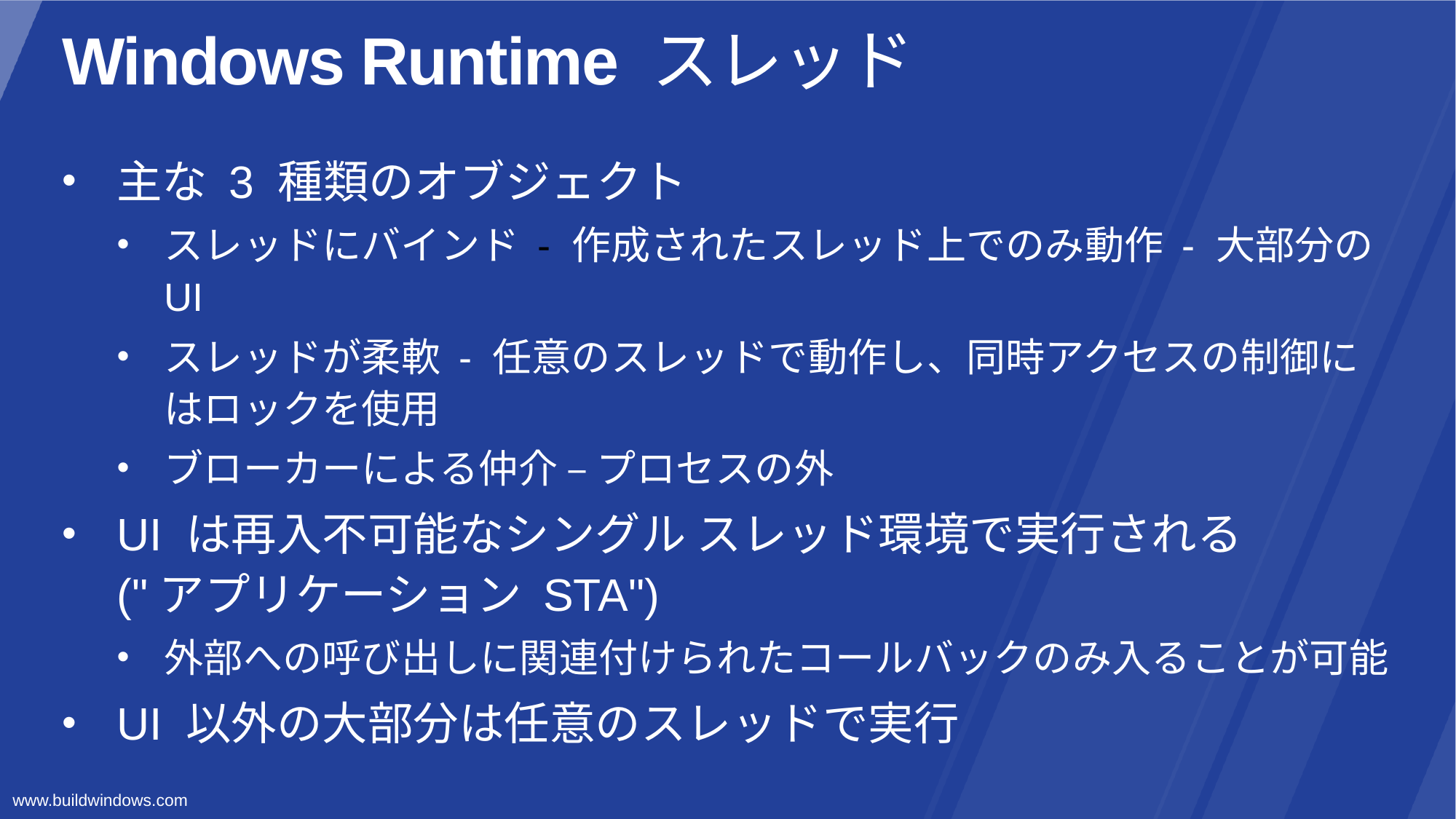

# Windows Runtime スレッド
主な 3 種類のオブジェクト
スレッドにバインド - 作成されたスレッド上でのみ動作 - 大部分の UI
スレッドが柔軟 - 任意のスレッドで動作し、同時アクセスの制御にはロックを使用
ブローカーによる仲介 – プロセスの外
UI は再入不可能なシングル スレッド環境で実行される
("アプリケーション STA")
外部への呼び出しに関連付けられたコールバックのみ入ることが可能
UI 以外の大部分は任意のスレッドで実行